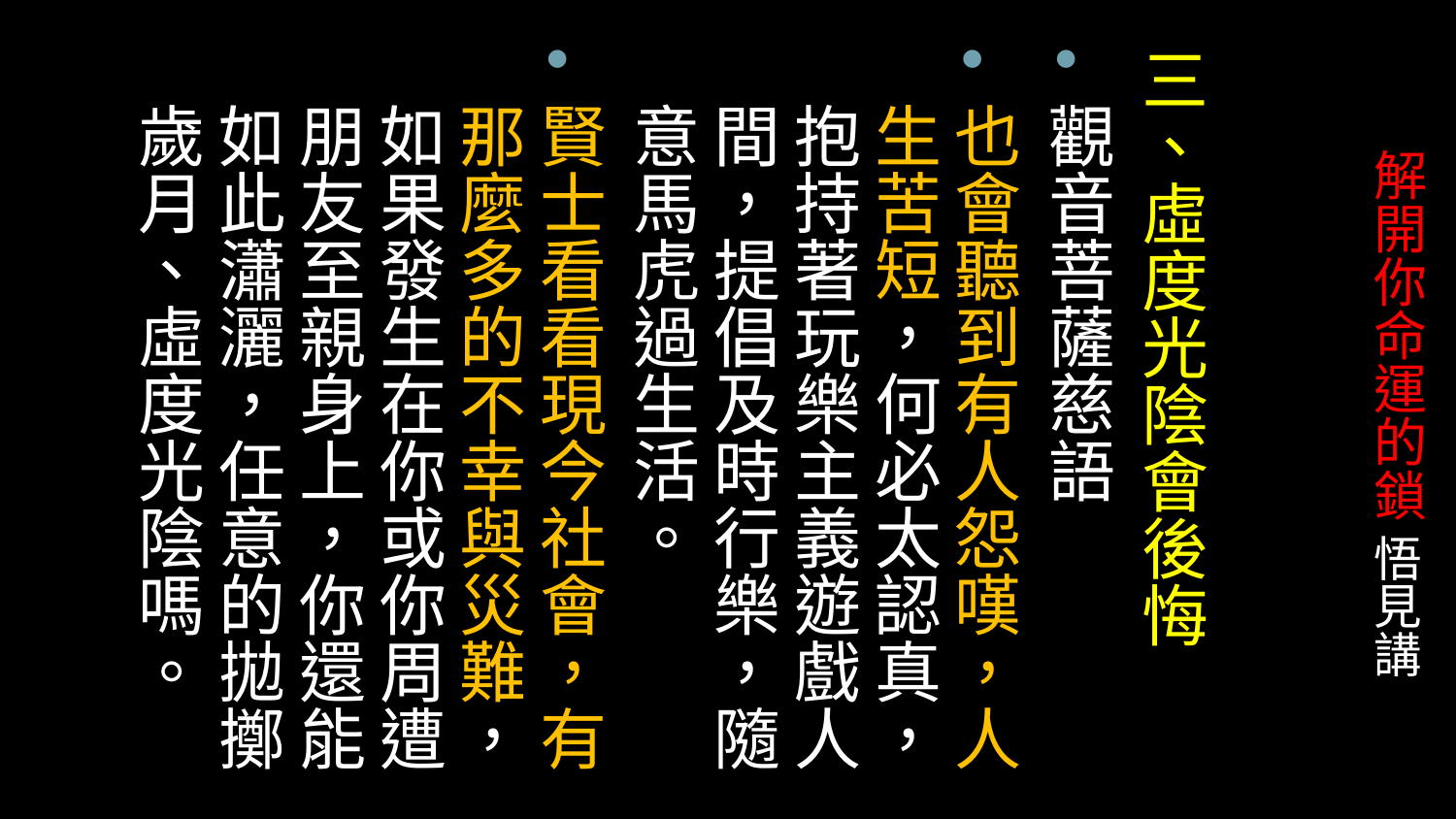

三、虛度光陰會後悔
觀音菩薩慈語
也會聽到有人怨嘆，人生苦短，何必太認真，抱持著玩樂主義遊戲人間，提倡及時行樂，隨意馬虎過生活。
賢士看看現今社會，有那麼多的不幸與災難，如果發生在你或你周遭朋友至親身上，你還能如此瀟灑，任意的拋擲歲月、虛度光陰嗎。

# 解開你命運的鎖 悟見講